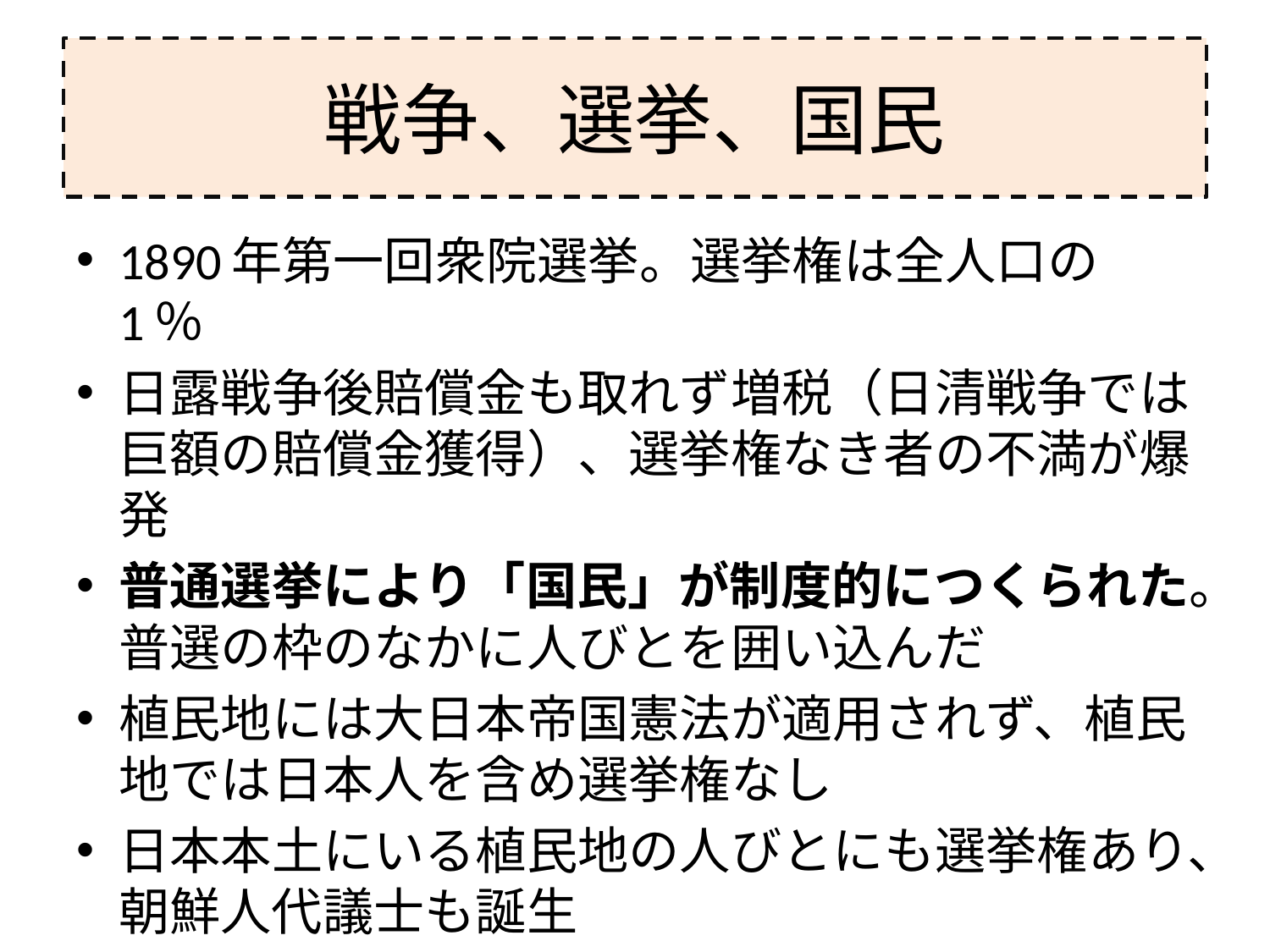

# 戦争、選挙、国民
1890年第一回衆院選挙。選挙権は全人口の1％
日露戦争後賠償金も取れず増税（日清戦争では巨額の賠償金獲得）、選挙権なき者の不満が爆発
普通選挙により「国民」が制度的につくられた。普選の枠のなかに人びとを囲い込んだ
植民地には大日本帝国憲法が適用されず、植民地では日本人を含め選挙権なし
日本本土にいる植民地の人びとにも選挙権あり、朝鮮人代議士も誕生